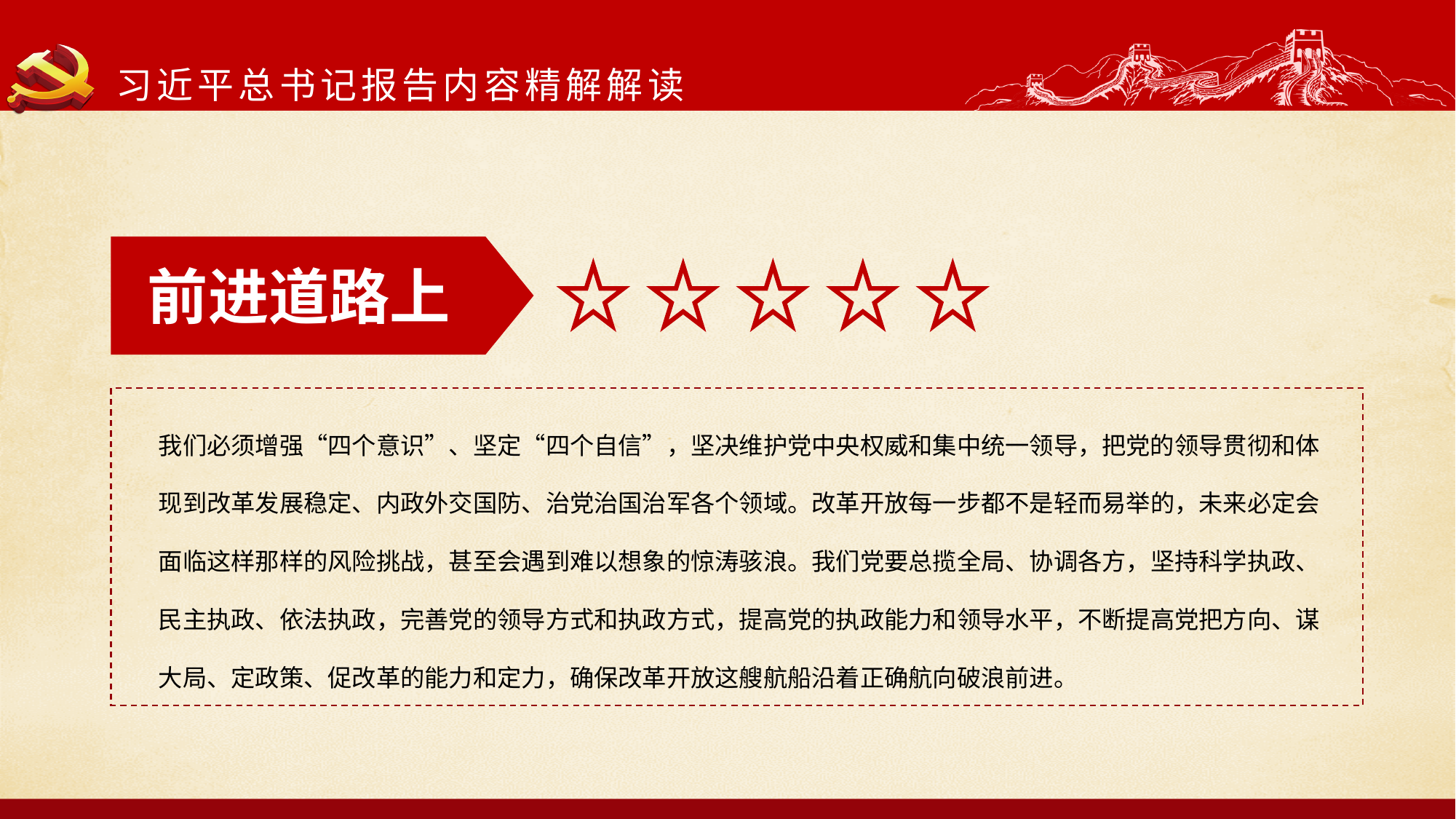

习近平总书记报告内容精解解读

前进道路上

我们必须增强“四个意识”、坚定“四个自信”，坚决维护党中央权威和集中统一领导，把党的领导贯彻和体现到改革发展稳定、内政外交国防、治党治国治军各个领域。改革开放每一步都不是轻而易举的，未来必定会面临这样那样的风险挑战，甚至会遇到难以想象的惊涛骇浪。我们党要总揽全局、协调各方，坚持科学执政、民主执政、依法执政，完善党的领导方式和执政方式，提高党的执政能力和领导水平，不断提高党把方向、谋大局、定政策、促改革的能力和定力，确保改革开放这艘航船沿着正确航向破浪前进。